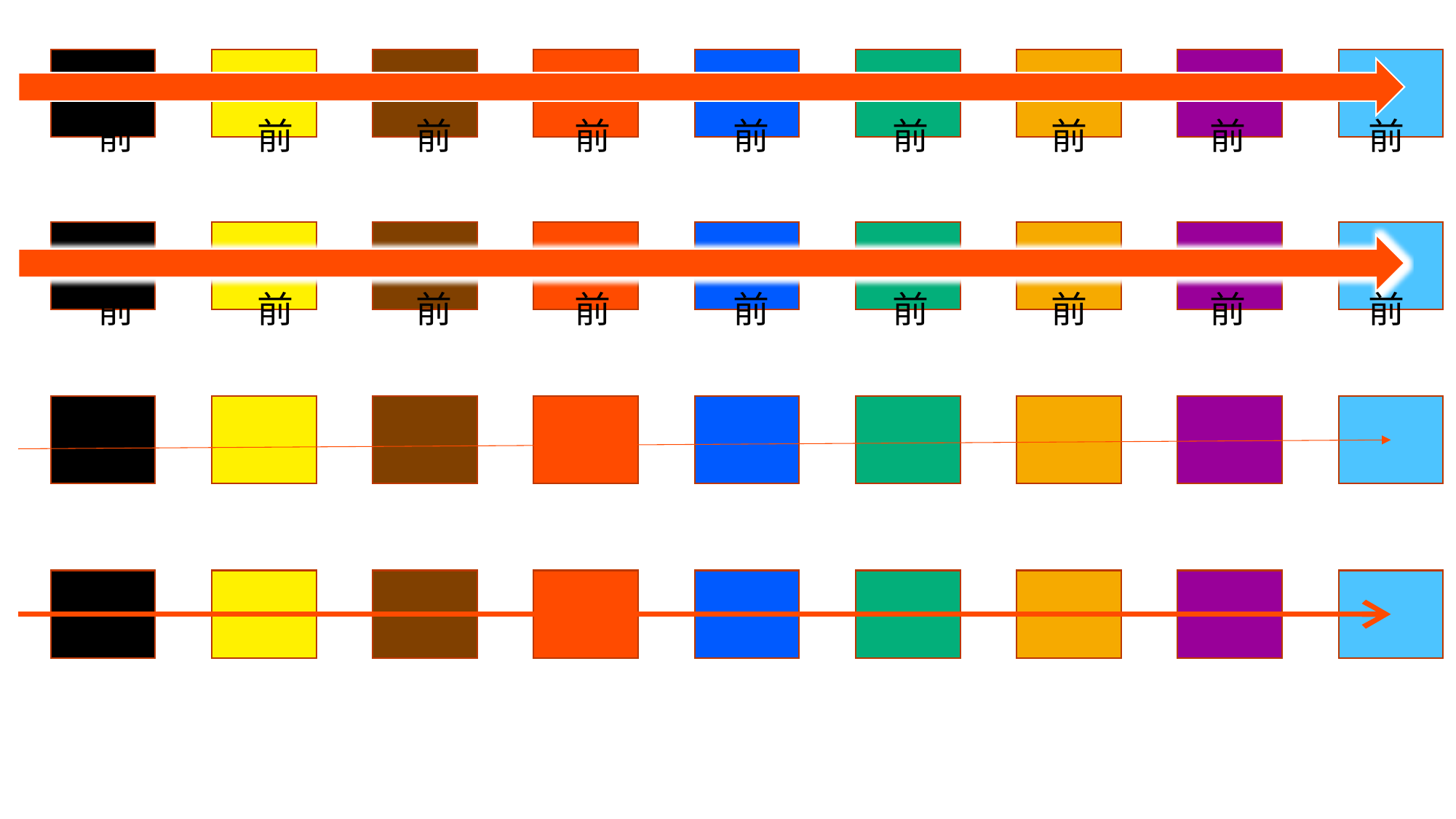

前
前
前
前
前
前
前
前
前

前
前
前
前
前
前
前
前
前